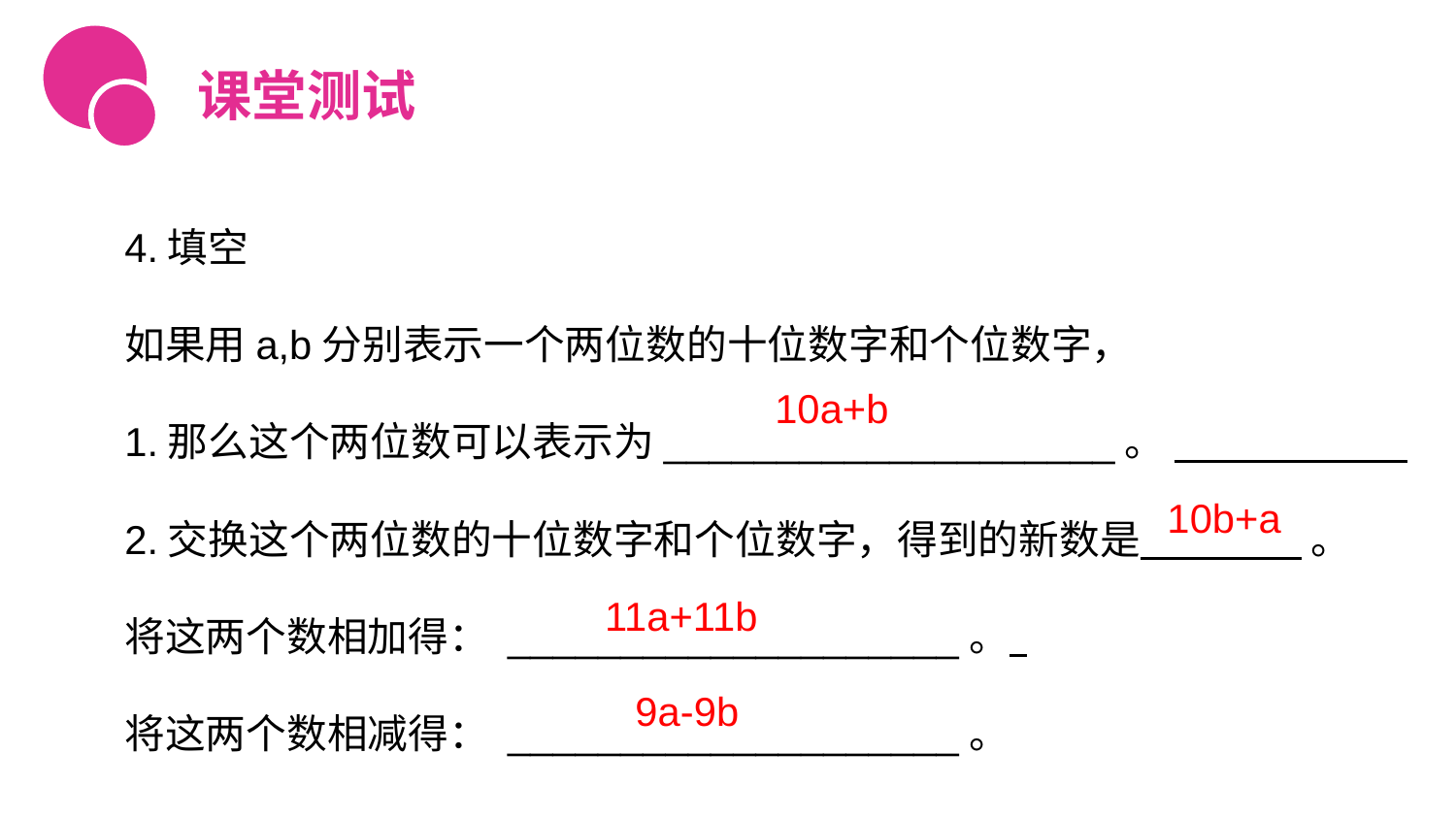

课堂测试
4.填空
如果用a,b分别表示一个两位数的十位数字和个位数字，
1.那么这个两位数可以表示为____________________。
2.交换这个两位数的十位数字和个位数字，得到的新数是                   。
将这两个数相加得： ____________________。
将这两个数相减得： ____________________。
10a+b
10b+a
11a+11b
9a-9b